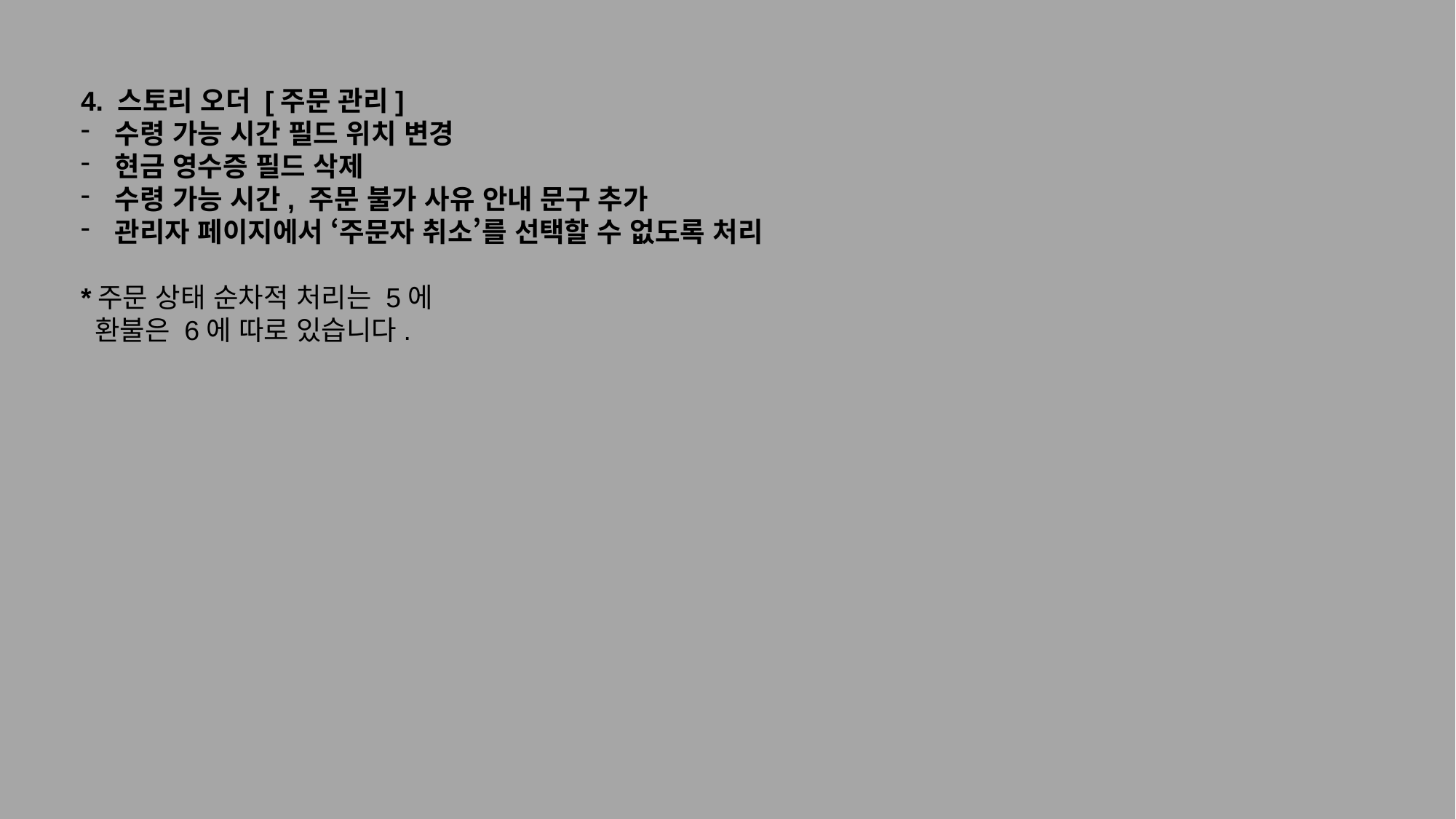

4. 스토리 오더 [주문 관리]
수령 가능 시간 필드 위치 변경
현금 영수증 필드 삭제
수령 가능 시간, 주문 불가 사유 안내 문구 추가
관리자 페이지에서 ‘주문자 취소’를 선택할 수 없도록 처리

*주문 상태 순차적 처리는 5에
 환불은 6에 따로 있습니다.